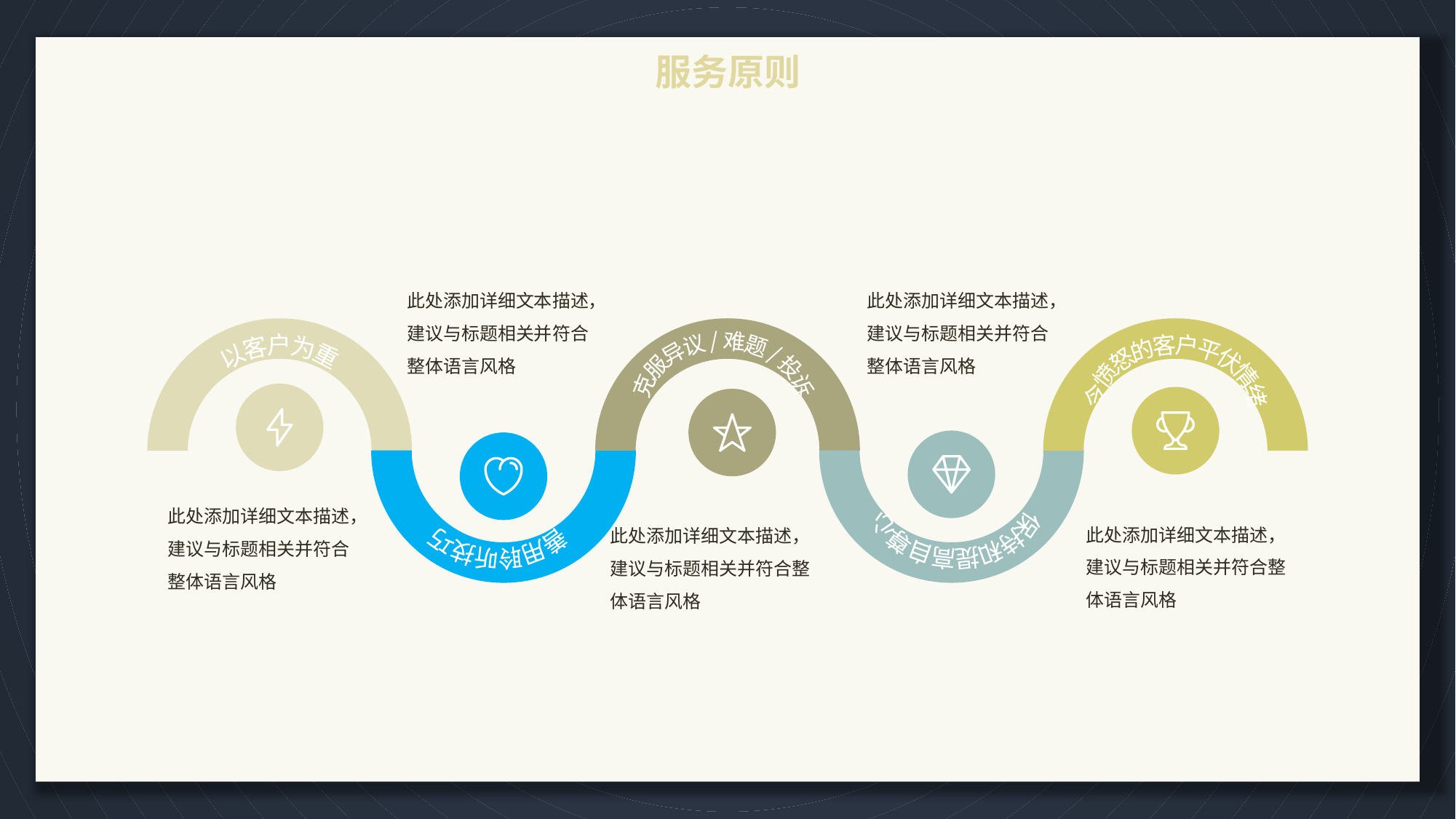

服务原则
此处添加详细文本描述，建议与标题相关并符合整体语言风格
此处添加详细文本描述，建议与标题相关并符合整体语言风格

克服异议 / 难题 / 投诉
以客户为重
令愤怒的客户平伏情绪

善用聆听技巧
保持和提高自尊心

此处添加详细文本描述，建议与标题相关并符合整体语言风格
此处添加详细文本描述，建议与标题相关并符合整体语言风格
此处添加详细文本描述，建议与标题相关并符合整体语言风格